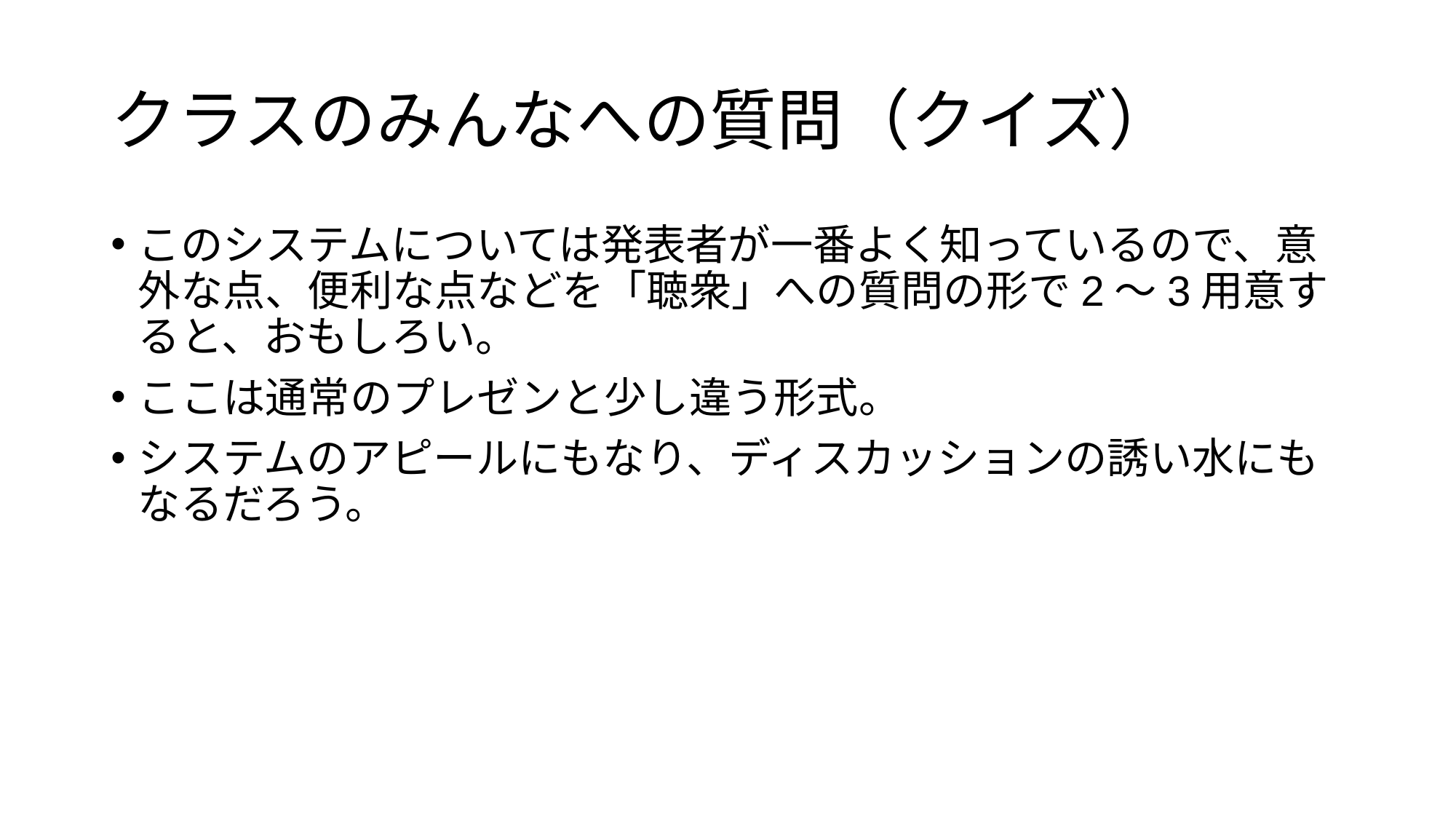

# クラスのみんなへの質問（クイズ）
このシステムについては発表者が一番よく知っているので、意外な点、便利な点などを「聴衆」への質問の形で2～3用意すると、おもしろい。
ここは通常のプレゼンと少し違う形式。
システムのアピールにもなり、ディスカッションの誘い水にもなるだろう。